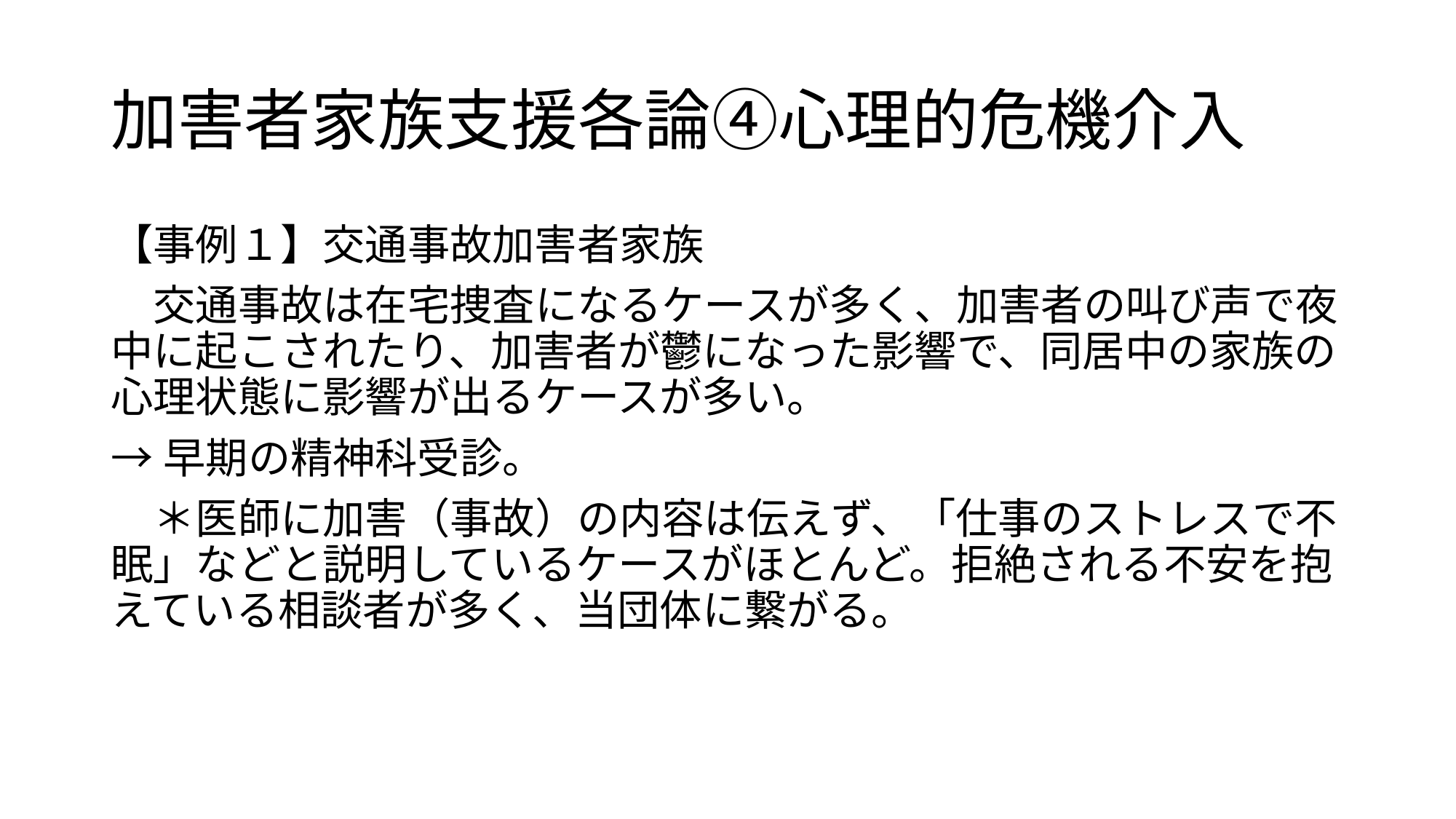

# 加害者家族支援各論④心理的危機介入
【事例１】交通事故加害者家族
　交通事故は在宅捜査になるケースが多く、加害者の叫び声で夜中に起こされたり、加害者が鬱になった影響で、同居中の家族の心理状態に影響が出るケースが多い。
→早期の精神科受診。
　＊医師に加害（事故）の内容は伝えず、「仕事のストレスで不眠」などと説明しているケースがほとんど。拒絶される不安を抱えている相談者が多く、当団体に繋がる。